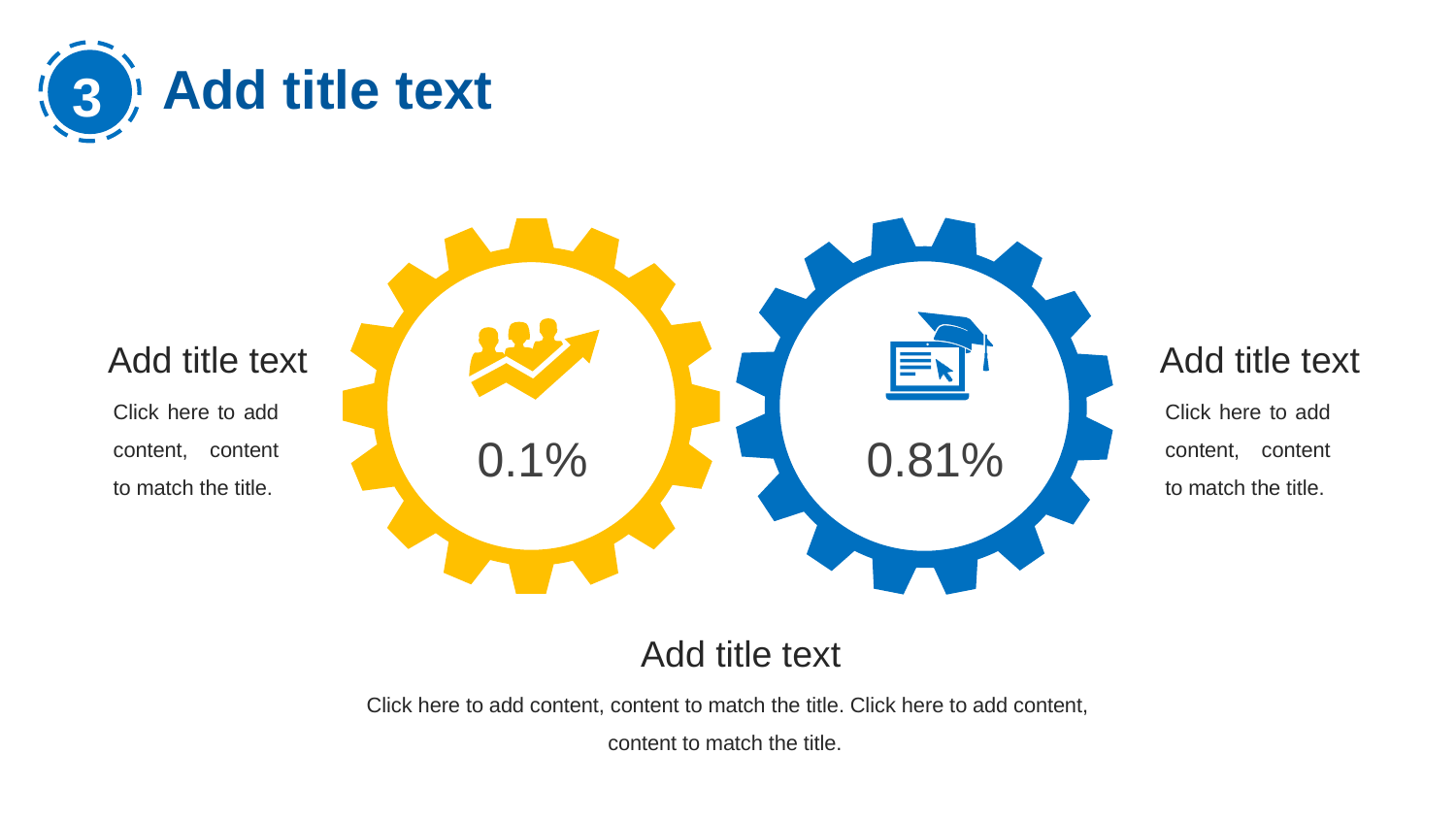

Add title text
3

添加标题
添加标题

Add title text
Click here to add content, content to match the title.
Add title text
Click here to add content, content to match the title.
0.1%
0.81%
Add title text
Click here to add content, content to match the title. Click here to add content, content to match the title.